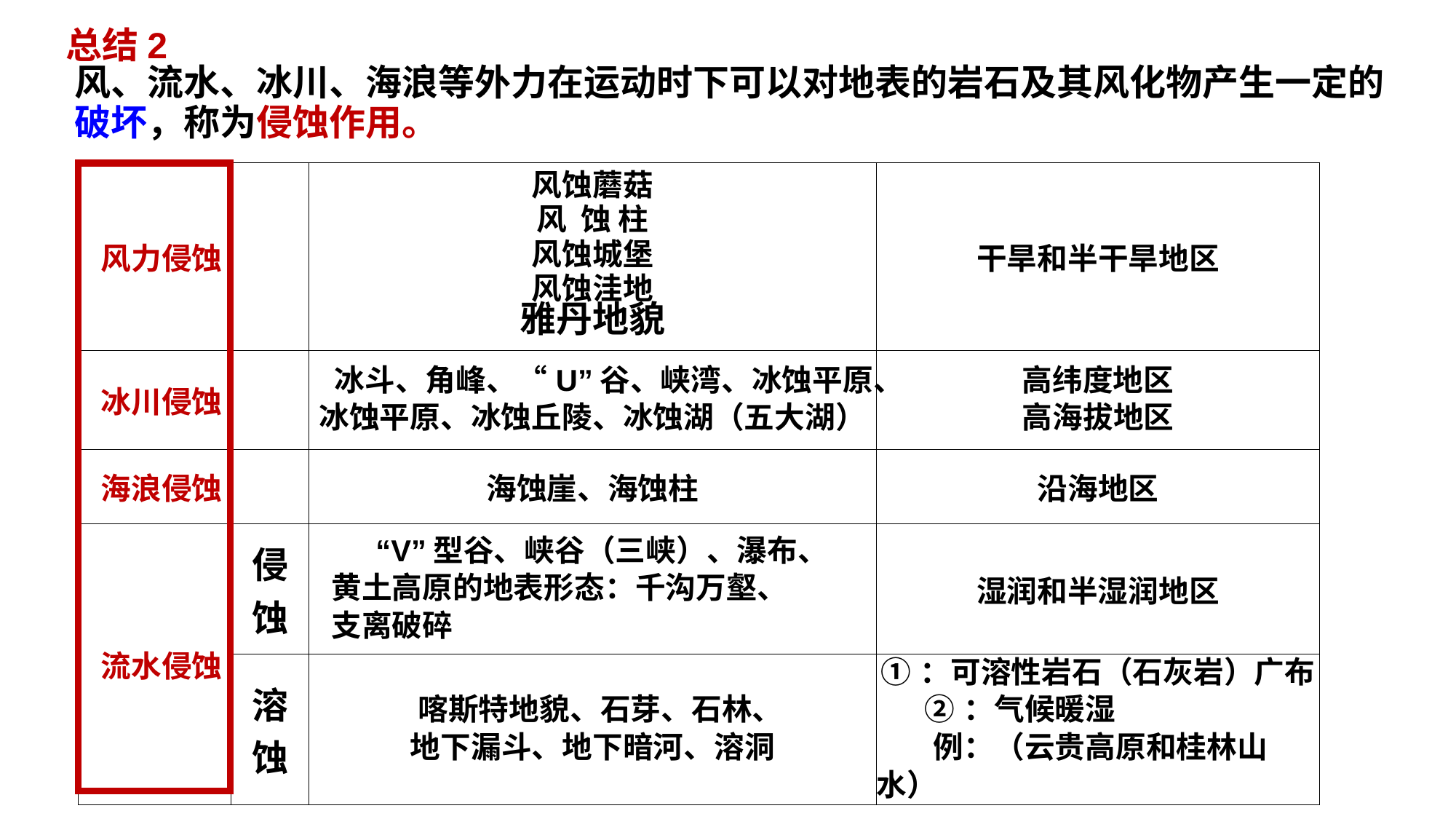

总结2
风、流水、冰川、海浪等外力在运动时下可以对地表的岩石及其风化物产生一定的破坏，称为侵蚀作用。
| 风力侵蚀 |  | 风蚀蘑菇 风 蚀 柱 风蚀城堡 风蚀洼地 雅丹地貌 | 干旱和半干旱地区 |
| --- | --- | --- | --- |
| 冰川侵蚀 |  | 冰斗、角峰、“U”谷、峡湾、冰蚀平原、 冰蚀平原、冰蚀丘陵、冰蚀湖（五大湖） | 高纬度地区 高海拔地区 |
| 海浪侵蚀 |  | 海蚀崖、海蚀柱 | 沿海地区 |
| 流水侵蚀 | 侵 蚀 | “V”型谷、峡谷（三峡）、瀑布、 黄土高原的地表形态：千沟万壑、 支离破碎 | 湿润和半湿润地区 |
|  | 溶 蚀 | 喀斯特地貌、石芽、石林、 地下漏斗、地下暗河、溶洞 | ①：可溶性岩石（石灰岩）广布 ②：气候暖湿 例：（云贵高原和桂林山水） |

|  |  |  |
| --- | --- | --- |